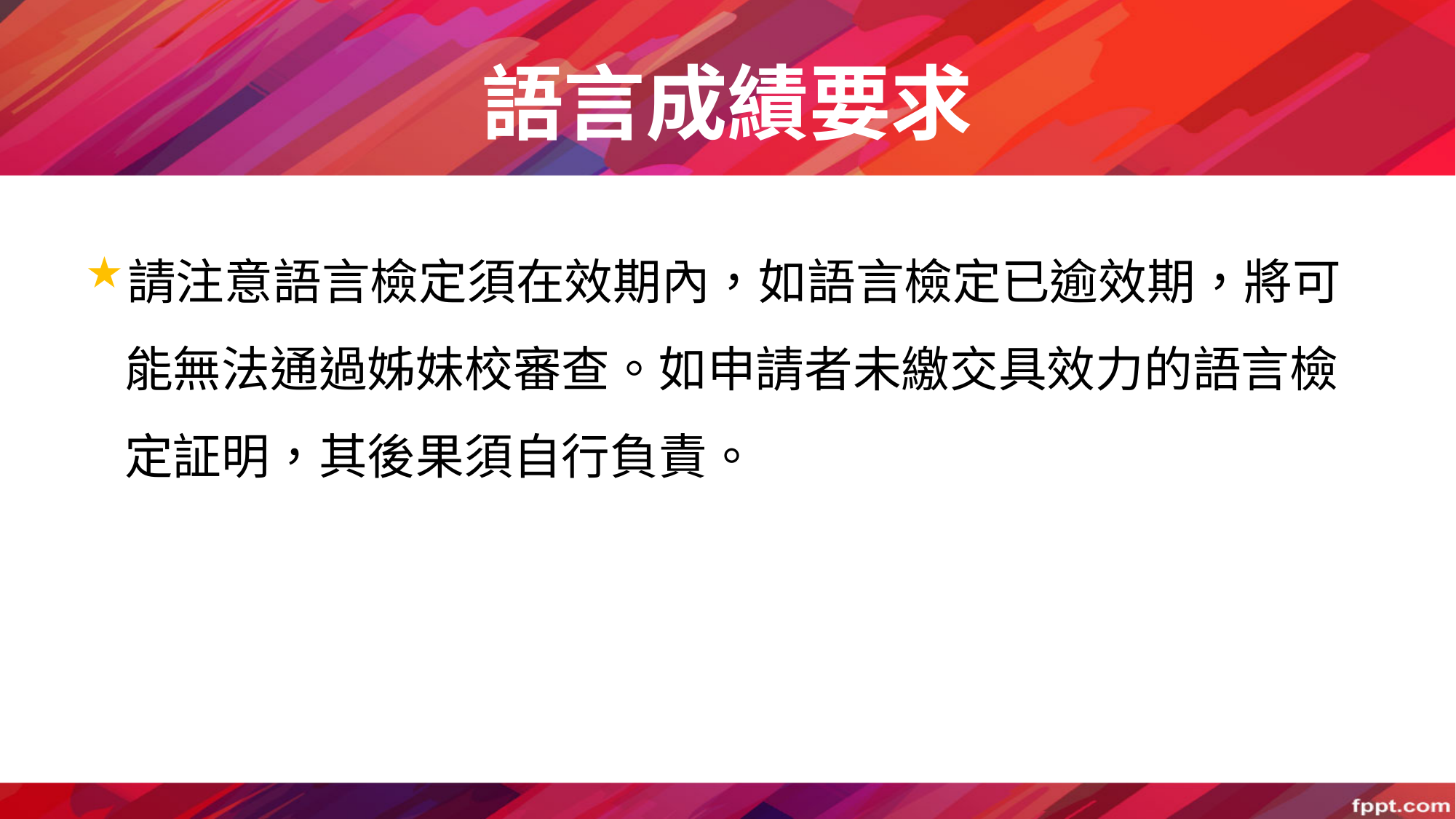

# 語言成績要求
請注意語言檢定須在效期內，如語言檢定已逾效期，將可能無法通過姊妹校審查。如申請者未繳交具效力的語言檢定証明，其後果須自行負責。